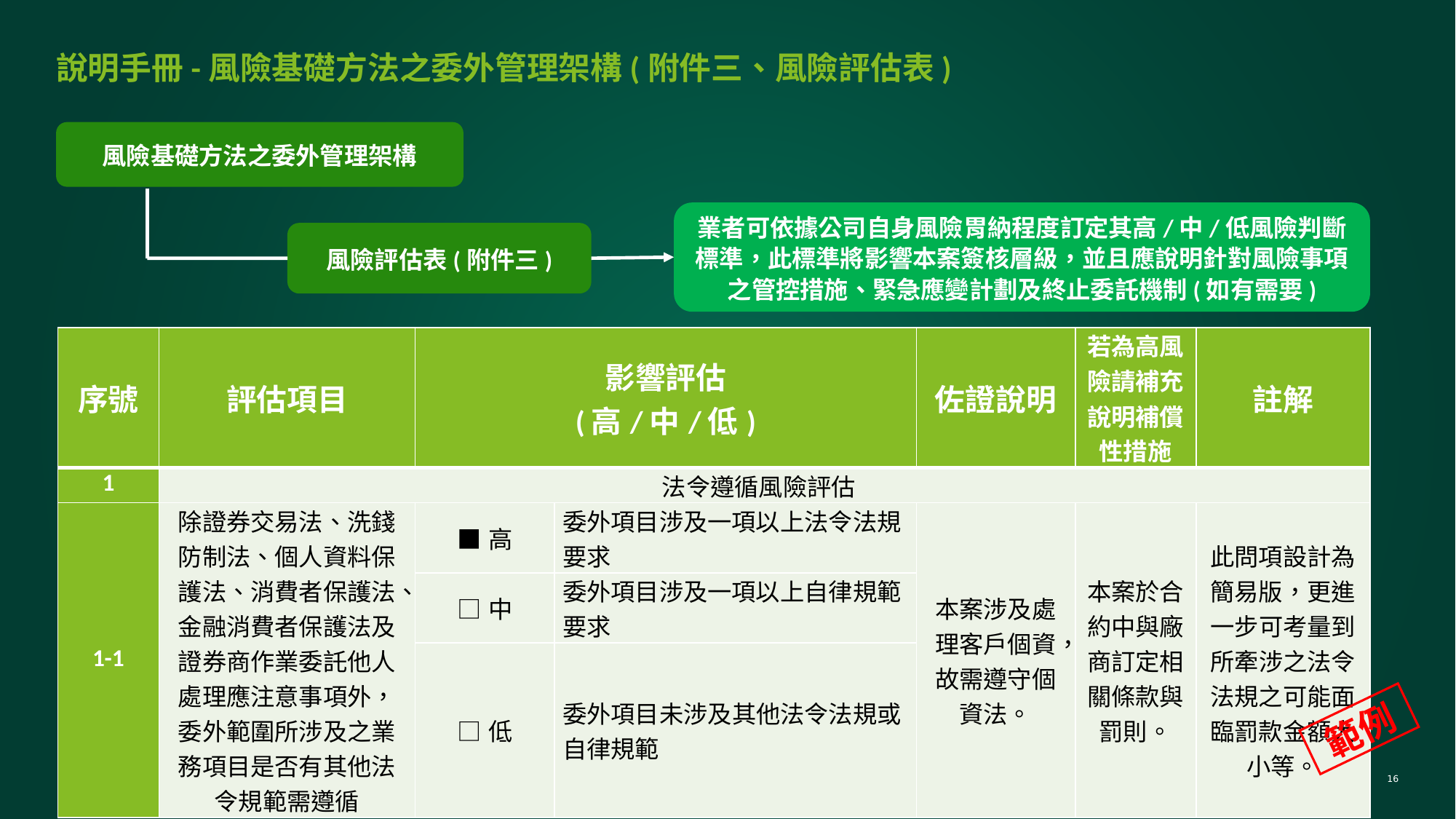

# 說明手冊-風險基礎方法之委外管理架構(附件三、風險評估表)
風險基礎方法之委外管理架構
業者可依據公司自身風險胃納程度訂定其高/中/低風險判斷標準，此標準將影響本案簽核層級，並且應說明針對風險事項之管控措施、緊急應變計劃及終止委託機制(如有需要)
風險評估表(附件三)
| 序號 | 評估項目 | 影響評估 (高/中/低) |  | 佐證說明 | 若為高風險請補充說明補償性措施 | 註解 |
| --- | --- | --- | --- | --- | --- | --- |
| 1 | 法令遵循風險評估 |  |  |  |  |  |
| 1-1 | 除證券交易法、洗錢防制法、個人資料保護法、消費者保護法、金融消費者保護法及證券商作業委託他人處理應注意事項外，委外範圍所涉及之業務項目是否有其他法令規範需遵循 | ■高 | 委外項目涉及一項以上法令法規要求 | 本案涉及處理客戶個資，故需遵守個資法。 | 本案於合約中與廠商訂定相關條款與罰則。 | 此問項設計為簡易版，更進一步可考量到所牽涉之法令法規之可能面臨罰款金額大小等。 |
|  |  | □中 | 委外項目涉及一項以上自律規範要求 |  |  |  |
|  |  | □低 | 委外項目未涉及其他法令法規或自律規範 |  |  |  |
範例